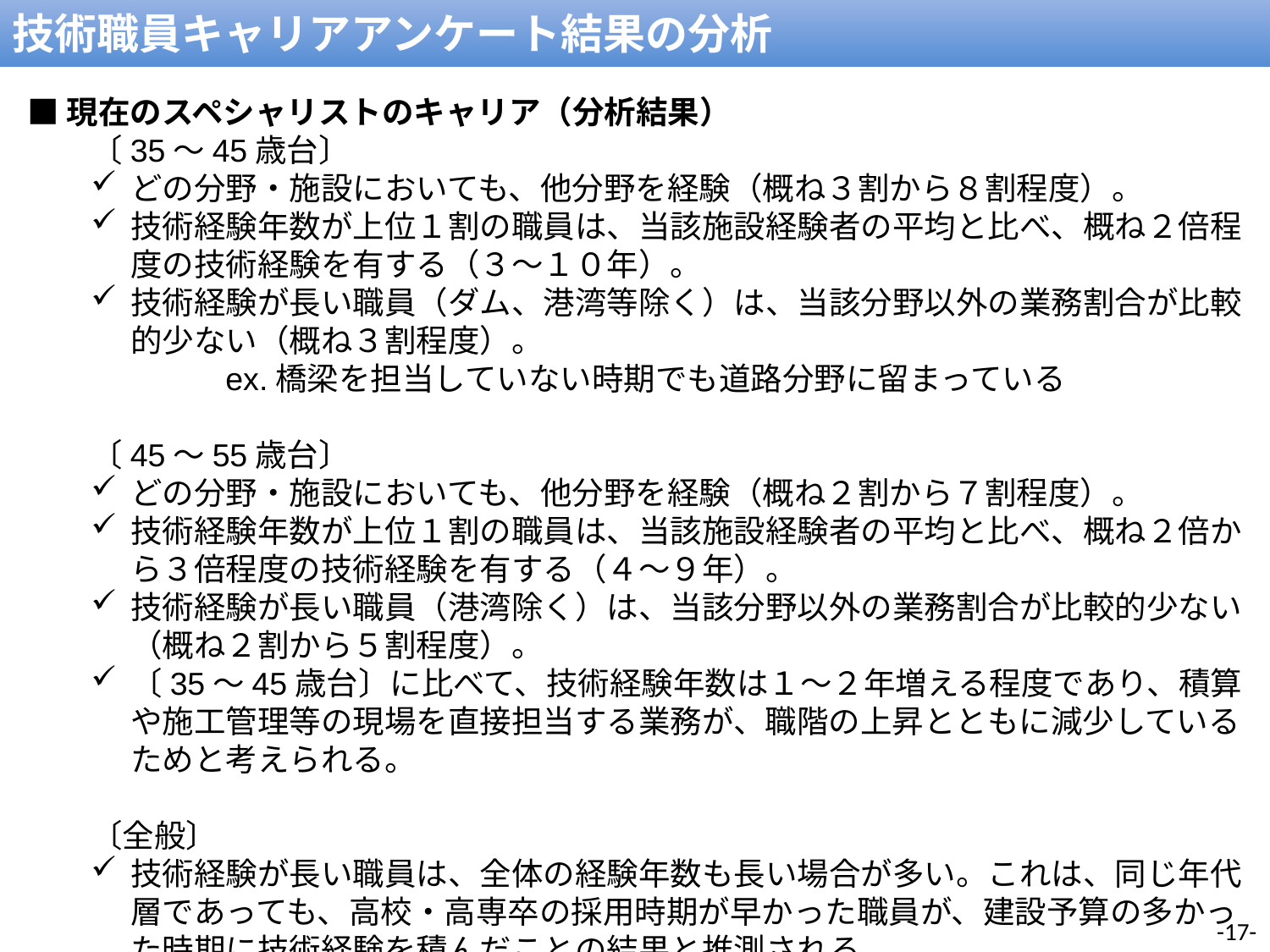

技術職員キャリアアンケート結果の分析
■現在のスペシャリストのキャリア（分析結果）
　　〔35～45歳台〕
どの分野・施設においても、他分野を経験（概ね３割から８割程度）。
技術経験年数が上位１割の職員は、当該施設経験者の平均と比べ、概ね２倍程度の技術経験を有する（３～１０年）。
技術経験が長い職員（ダム、港湾等除く）は、当該分野以外の業務割合が比較的少ない（概ね３割程度）。
　　　　ex.橋梁を担当していない時期でも道路分野に留まっている

　　〔45～55歳台〕
どの分野・施設においても、他分野を経験（概ね２割から７割程度）。
技術経験年数が上位１割の職員は、当該施設経験者の平均と比べ、概ね２倍から３倍程度の技術経験を有する（４～９年）。
技術経験が長い職員（港湾除く）は、当該分野以外の業務割合が比較的少ない（概ね２割から５割程度）。
〔35～45歳台〕に比べて、技術経験年数は１～２年増える程度であり、積算や施工管理等の現場を直接担当する業務が、職階の上昇とともに減少しているためと考えられる。

　　〔全般〕
技術経験が長い職員は、全体の経験年数も長い場合が多い。これは、同じ年代層であっても、高校・高専卒の採用時期が早かった職員が、建設予算の多かった時期に技術経験を積んだことの結果と推測される。
-17-